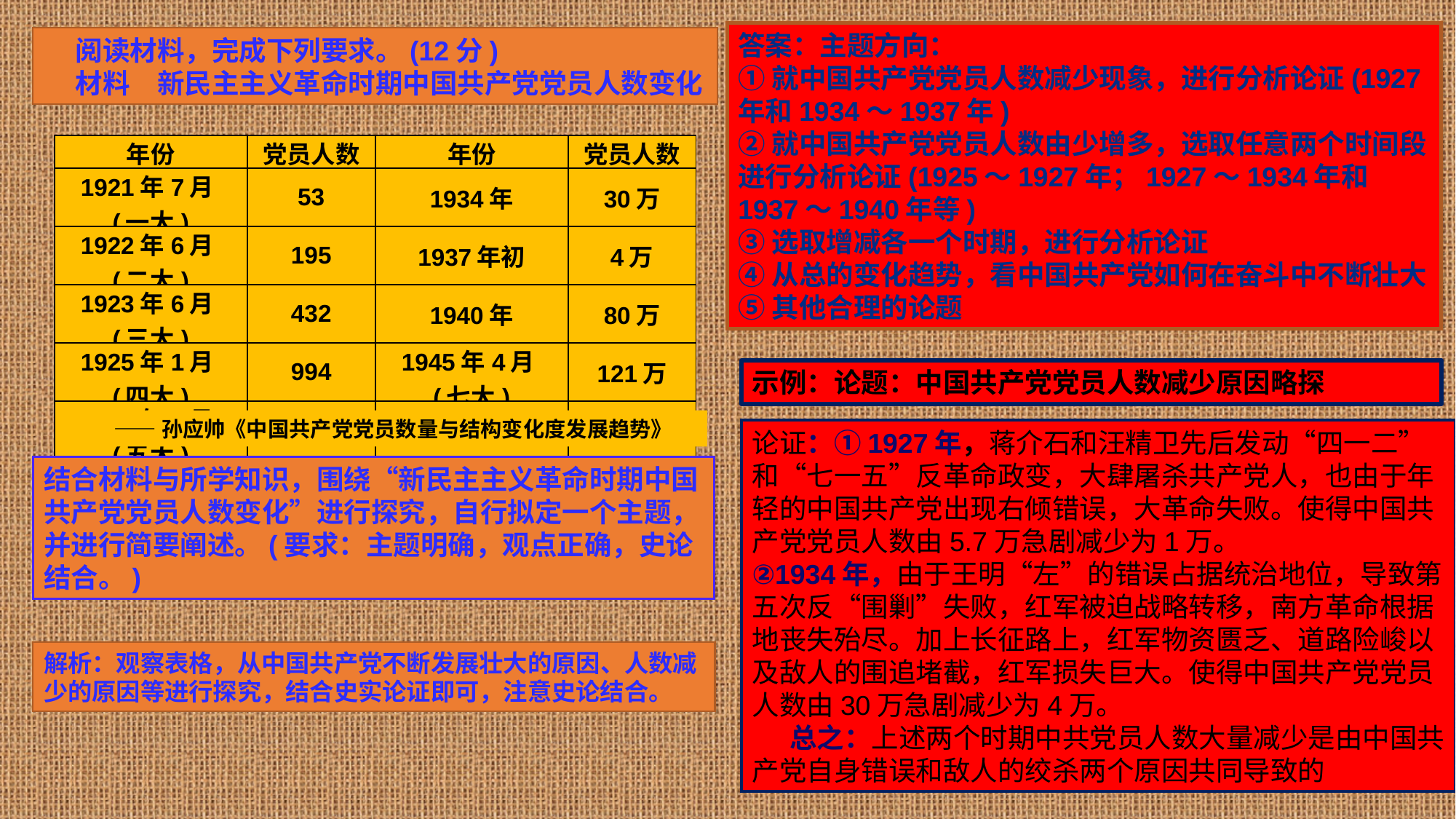

答案：主题方向：
①就中国共产党党员人数减少现象，进行分析论证(1927年和1934～1937年)
②就中国共产党党员人数由少增多，选取任意两个时间段进行分析论证(1925～1927年；1927～1934年和1937～1940年等)
③选取增减各一个时期，进行分析论证
④从总的变化趋势，看中国共产党如何在奋斗中不断壮大
⑤其他合理的论题
阅读材料，完成下列要求。(12分)
材料　新民主主义革命时期中国共产党党员人数变化
| 年份 | 党员人数 | 年份 | 党员人数 |
| --- | --- | --- | --- |
| 1921年7月(一大) | 53 | 1934年 | 30万 |
| 1922年6月(二大) | 195 | 1937年初 | 4万 |
| 1923年6月(三大) | 432 | 1940年 | 80万 |
| 1925年1月(四大) | 994 | 1945年4月(七大) | 121万 |
| 1927年4月(五大) | 5.7万 | 1947年12月 | 270万 |
| 1927年4月后 | 1万 | 1949年10月 | 448万 |
| 1928年6月(六大) | 4万 |  |  |
示例：论题：中国共产党党员人数减少原因略探
——孙应帅《中国共产党党员数量与结构变化度发展趋势》
论证：①1927年，蒋介石和汪精卫先后发动“四一二”和“七一五”反革命政变，大肆屠杀共产党人，也由于年轻的中国共产党出现右倾错误，大革命失败。使得中国共产党党员人数由5.7万急剧减少为1万。
②1934年，由于王明“左”的错误占据统治地位，导致第五次反“围剿”失败，红军被迫战略转移，南方革命根据地丧失殆尽。加上长征路上，红军物资匮乏、道路险峻以及敌人的围追堵截，红军损失巨大。使得中国共产党党员人数由30万急剧减少为4万。
     总之：上述两个时期中共党员人数大量减少是由中国共产党自身错误和敌人的绞杀两个原因共同导致的
结合材料与所学知识，围绕“新民主主义革命时期中国共产党党员人数变化”进行探究，自行拟定一个主题，并进行简要阐述。(要求：主题明确，观点正确，史论结合。)
解析：观察表格，从中国共产党不断发展壮大的原因、人数减少的原因等进行探究，结合史实论证即可，注意史论结合。